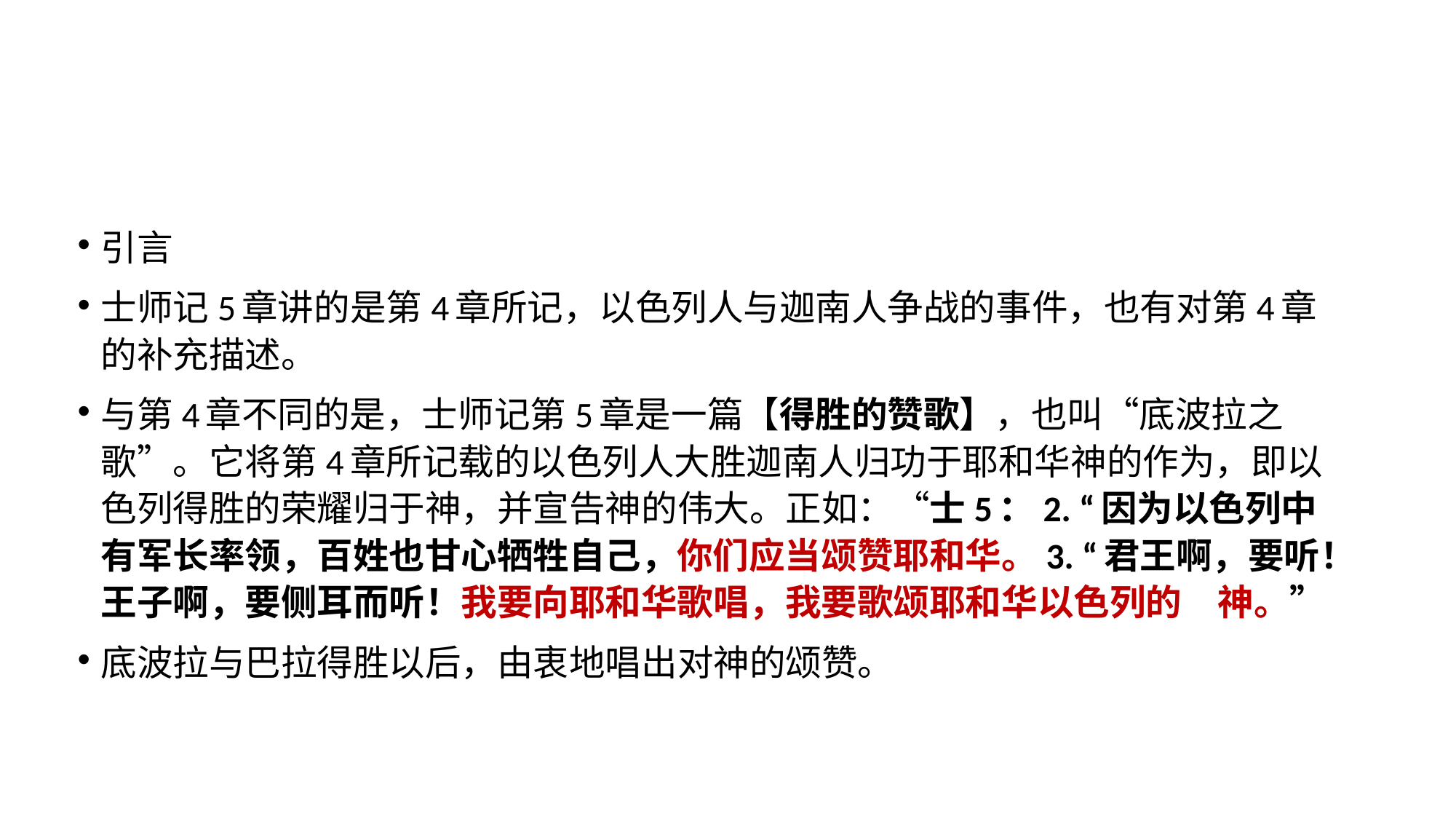

引言
士师记5章讲的是第4章所记，以色列人与迦南人争战的事件，也有对第4章的补充描述。
与第4章不同的是，士师记第5章是一篇【得胜的赞歌】，也叫“底波拉之歌”。它将第4章所记载的以色列人大胜迦南人归功于耶和华神的作为，即以色列得胜的荣耀归于神，并宣告神的伟大。正如：“士5：2. “因为以色列中有军长率领，百姓也甘心牺牲自己，你们应当颂赞耶和华。3. “君王啊，要听！王子啊，要侧耳而听！我要向耶和华歌唱，我要歌颂耶和华以色列的　神。”
底波拉与巴拉得胜以后，由衷地唱出对神的颂赞。